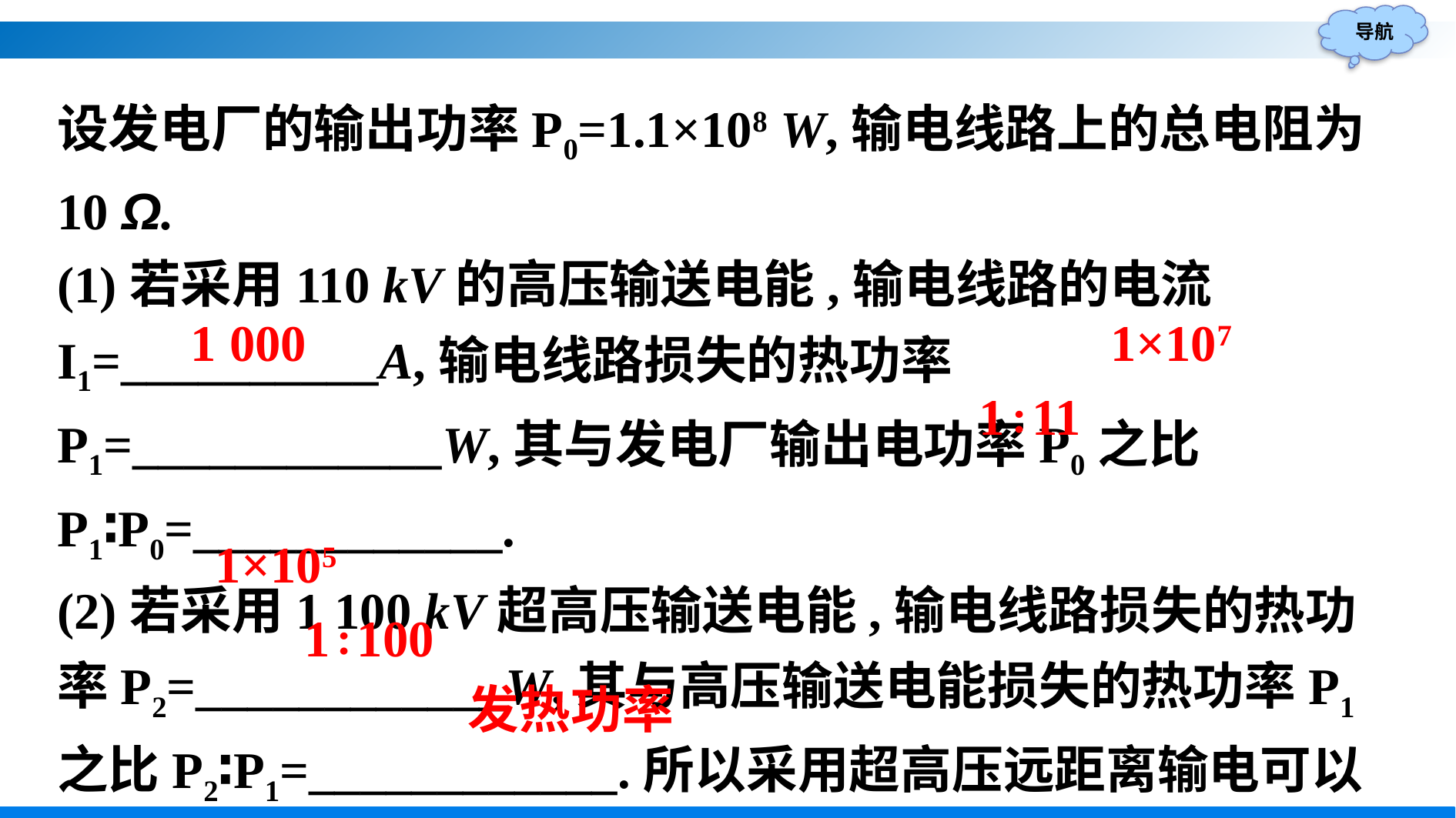

设发电厂的输出功率P0=1.1×108 W,输电线路上的总电阻为10 Ω.
(1)若采用110 kV的高压输送电能,输电线路的电流I1=__________A,输电线路损失的热功率P1=____________W,其与发电厂输出电功率P0之比P1∶P0=____________.
(2)若采用1 100 kV超高压输送电能,输电线路损失的热功率P2=____________W,其与高压输送电能损失的热功率P1之比P2∶P1=____________.所以采用超高压远距离输电可以大大降低输电线路的____________损失.
1×107
1 000
1∶11
1×105
1∶100
发热功率